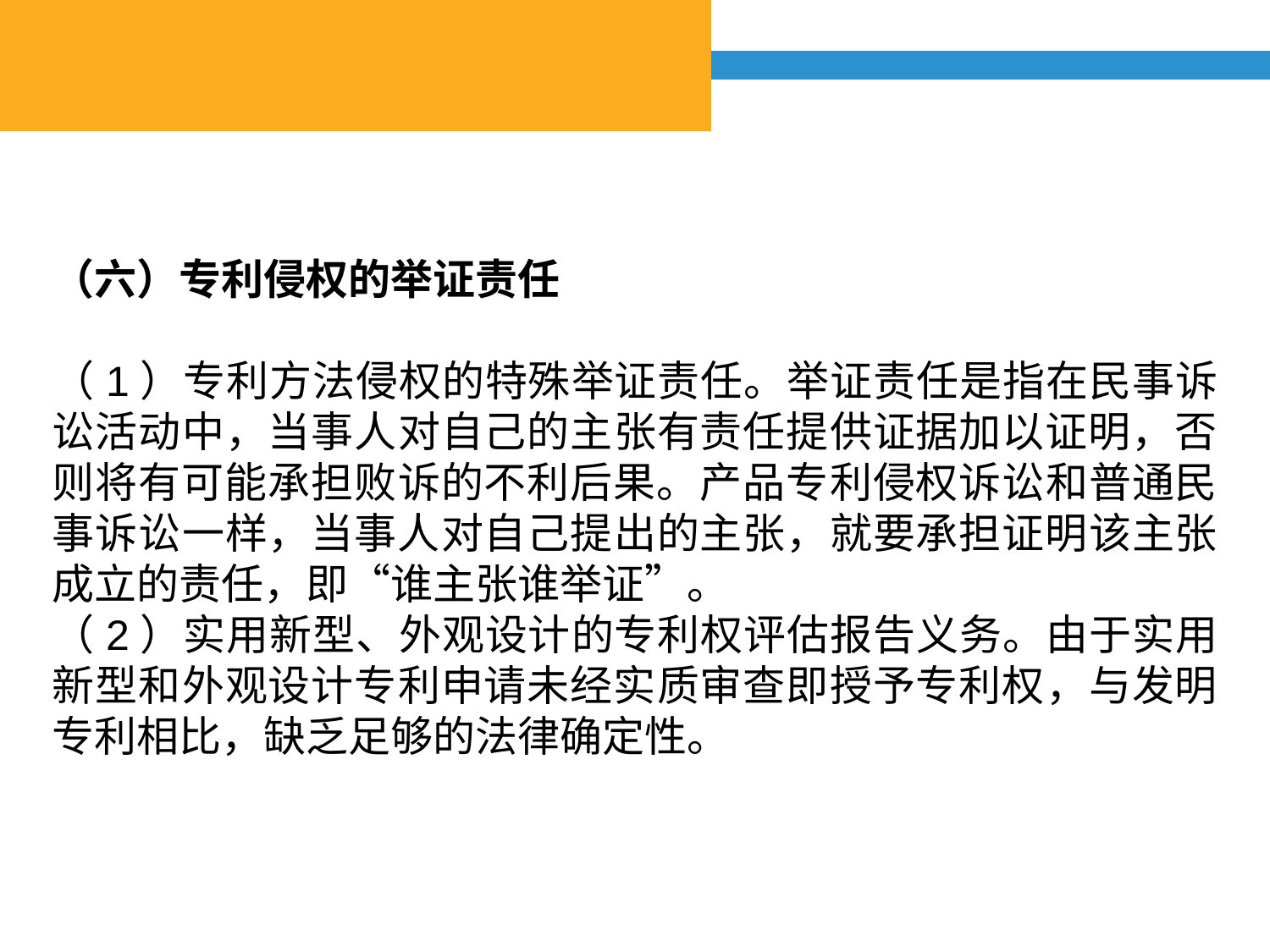

（六）专利侵权的举证责任

（1）专利方法侵权的特殊举证责任。举证责任是指在民事诉讼活动中，当事人对自己的主张有责任提供证据加以证明，否则将有可能承担败诉的不利后果。产品专利侵权诉讼和普通民事诉讼一样，当事人对自己提出的主张，就要承担证明该主张成立的责任，即“谁主张谁举证”。
（2）实用新型、外观设计的专利权评估报告义务。由于实用新型和外观设计专利申请未经实质审查即授予专利权，与发明专利相比，缺乏足够的法律确定性。